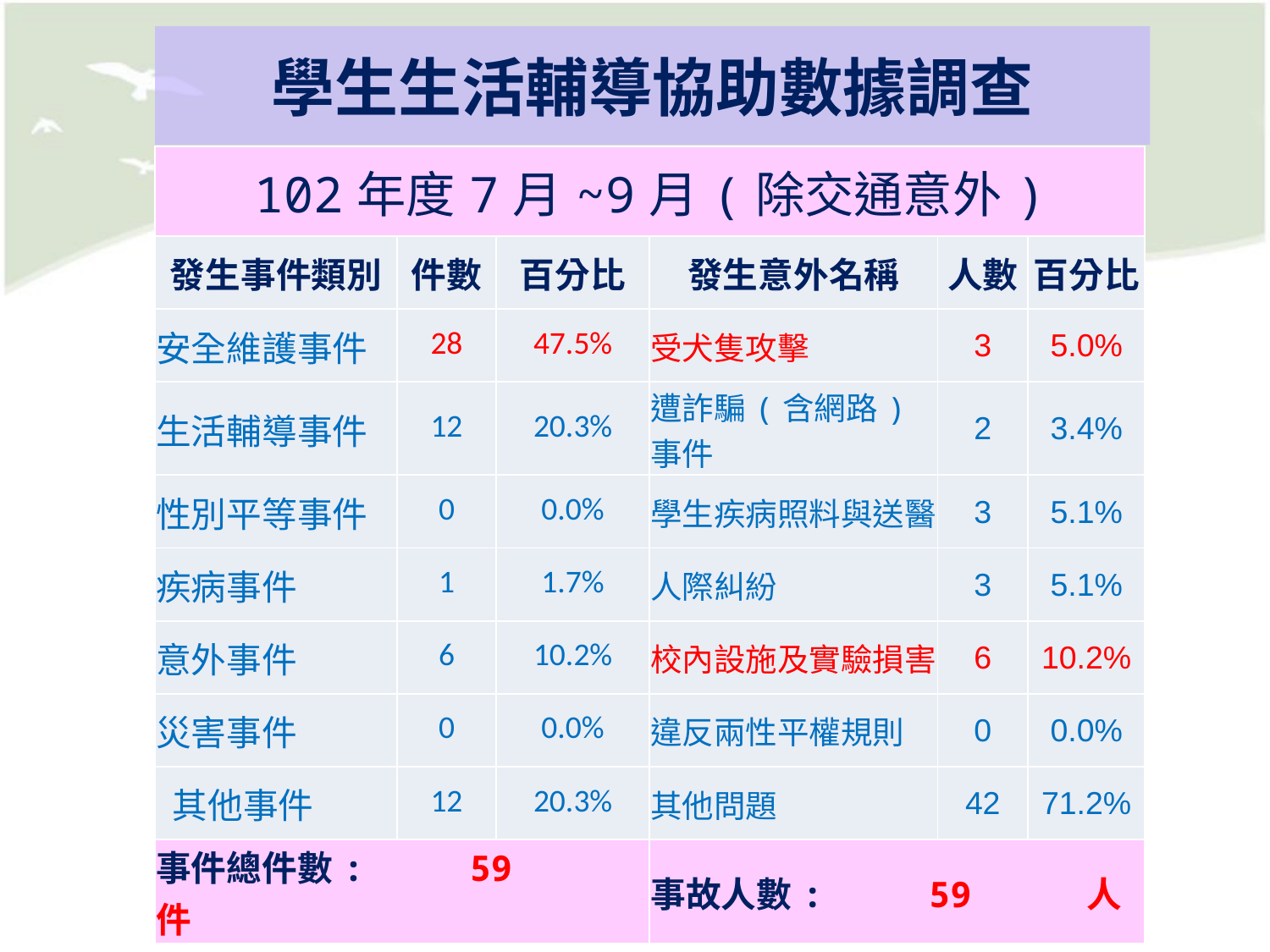

# 學生生活輔導協助數據調查
| 102年度7月~9月(除交通意外) |  |  |  |  |  |
| --- | --- | --- | --- | --- | --- |
| 發生事件類別 | 件數 | 百分比 | 發生意外名稱 | 人數 | 百分比 |
| 安全維護事件 | 28 | 47.5% | 受犬隻攻擊 | 3 | 5.0% |
| 生活輔導事件 | 12 | 20.3% | 遭詐騙(含網路)事件 | 2 | 3.4% |
| 性別平等事件 | 0 | 0.0% | 學生疾病照料與送醫 | 3 | 5.1% |
| 疾病事件 | 1 | 1.7% | 人際糾紛 | 3 | 5.1% |
| 意外事件 | 6 | 10.2% | 校內設施及實驗損害 | 6 | 10.2% |
| 災害事件 | 0 | 0.0% | 違反兩性平權規則 | 0 | 0.0% |
| 其他事件 | 12 | 20.3% | 其他問題 | 42 | 71.2% |
| 事件總件數: 59 件 |  |  | 事故人數: 59 人 |  |  |